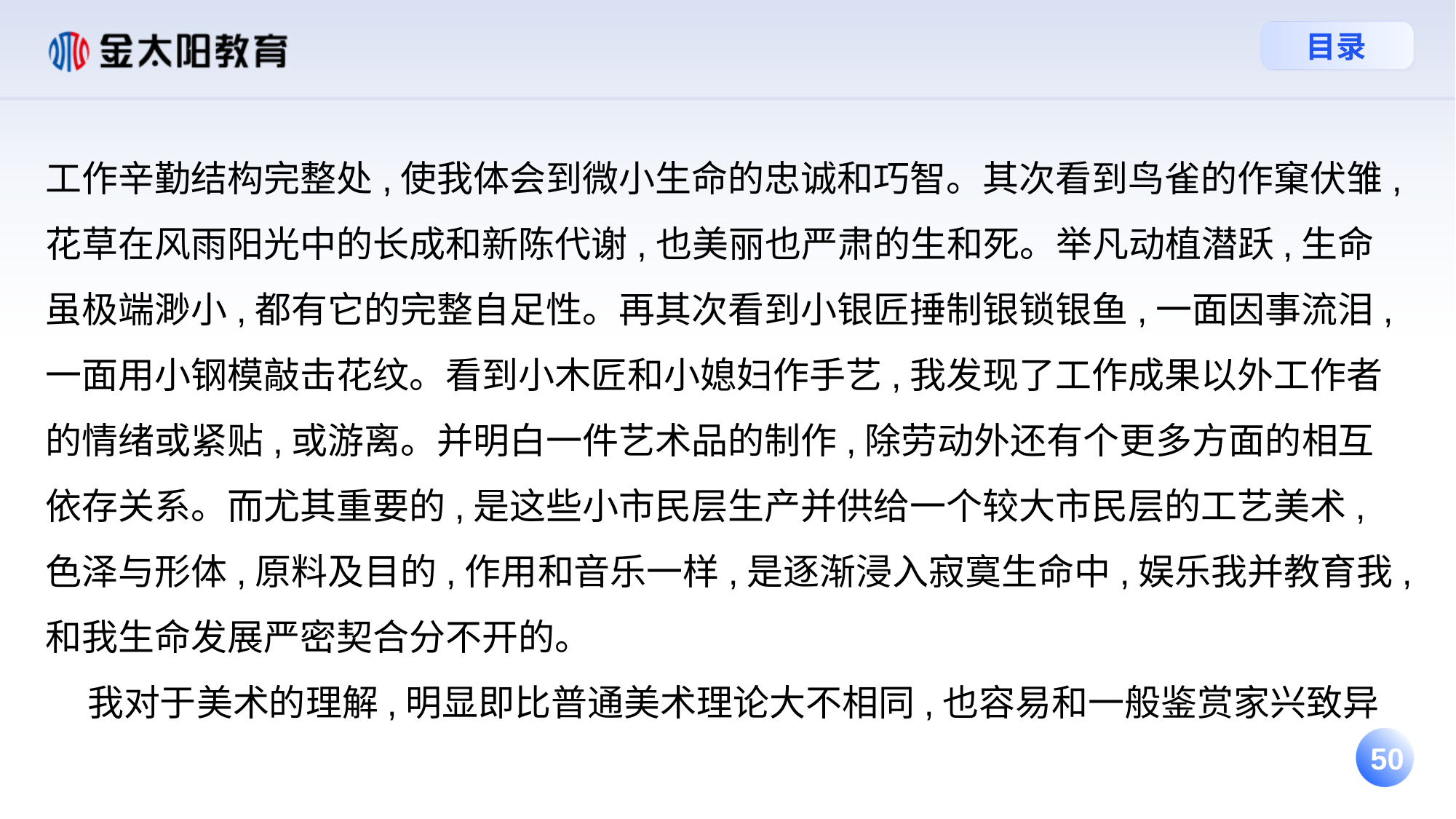

工作辛勤结构完整处,使我体会到微小生命的忠诚和巧智。其次看到鸟雀的作窠伏雏,
花草在风雨阳光中的长成和新陈代谢,也美丽也严肃的生和死。举凡动植潜跃,生命虽极端渺小,都有它的完整自足性。再其次看到小银匠捶制银锁银鱼,一面因事流泪,一面用小钢模敲击花纹。看到小木匠和小媳妇作手艺,我发现了工作成果以外工作者的情绪或紧贴,或游离。并明白一件艺术品的制作,除劳动外还有个更多方面的相互依存关系。而尤其重要的,是这些小市民层生产并供给一个较大市民层的工艺美术,色泽与形体,原料及目的,作用和音乐一样,是逐渐浸入寂寞生命中,娱乐我并教育我,和我生命发展严密契合分不开的。
    我对于美术的理解,明显即比普通美术理论大不相同,也容易和一般鉴赏家兴致异